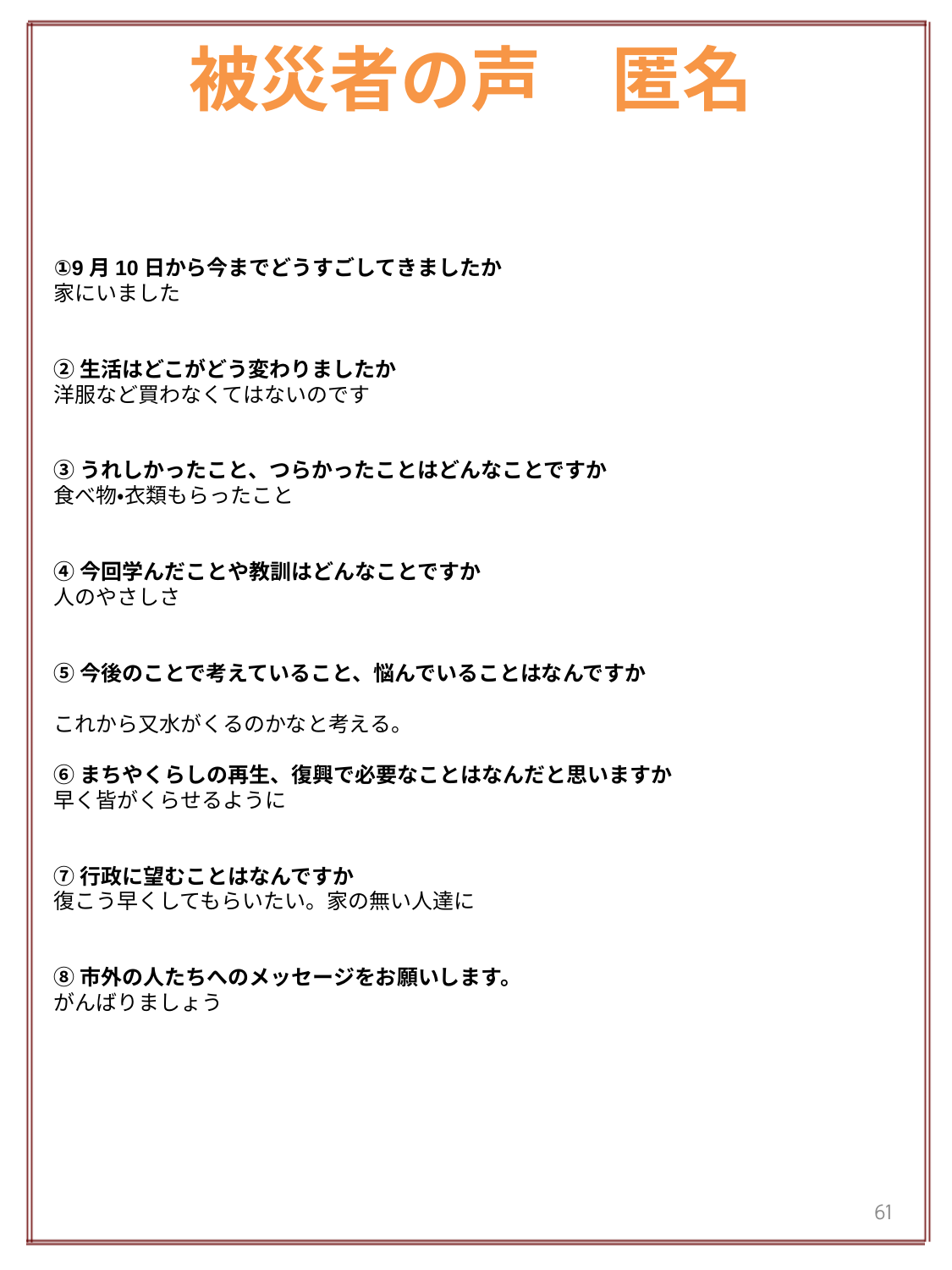

# 被災者の声　匿名
①9月10日から今までどうすごしてきましたか
家にいました

②生活はどこがどう変わりましたか
洋服など買わなくてはないのです

③うれしかったこと、つらかったことはどんなことですか
食べ物・衣類もらったこと

④今回学んだことや教訓はどんなことですか
人のやさしさ

⑤今後のことで考えていること、悩んでいることはなんですか

これから又水がくるのかなと考える。

⑥まちやくらしの再生、復興で必要なことはなんだと思いますか
早く皆がくらせるように

⑦行政に望むことはなんですか
復こう早くしてもらいたい。家の無い人達に

⑧市外の人たちへのメッセージをお願いします。
がんばりましょう
61